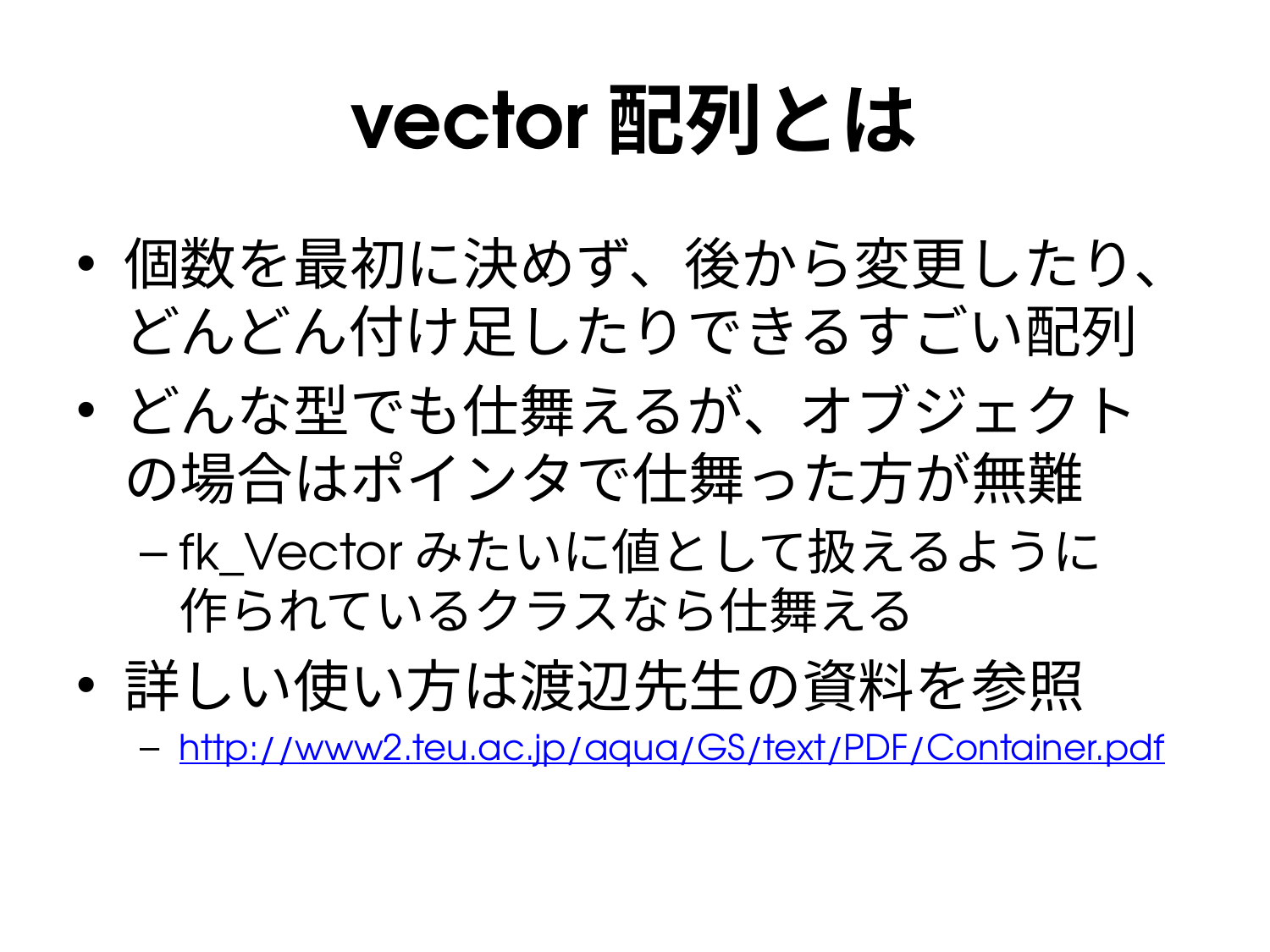

# vector配列とは
個数を最初に決めず、後から変更したり、どんどん付け足したりできるすごい配列
どんな型でも仕舞えるが、オブジェクトの場合はポインタで仕舞った方が無難
fk_Vectorみたいに値として扱えるように
作られているクラスなら仕舞える
詳しい使い方は渡辺先生の資料を参照
http://www2.teu.ac.jp/aqua/GS/text/PDF/Container.pdf